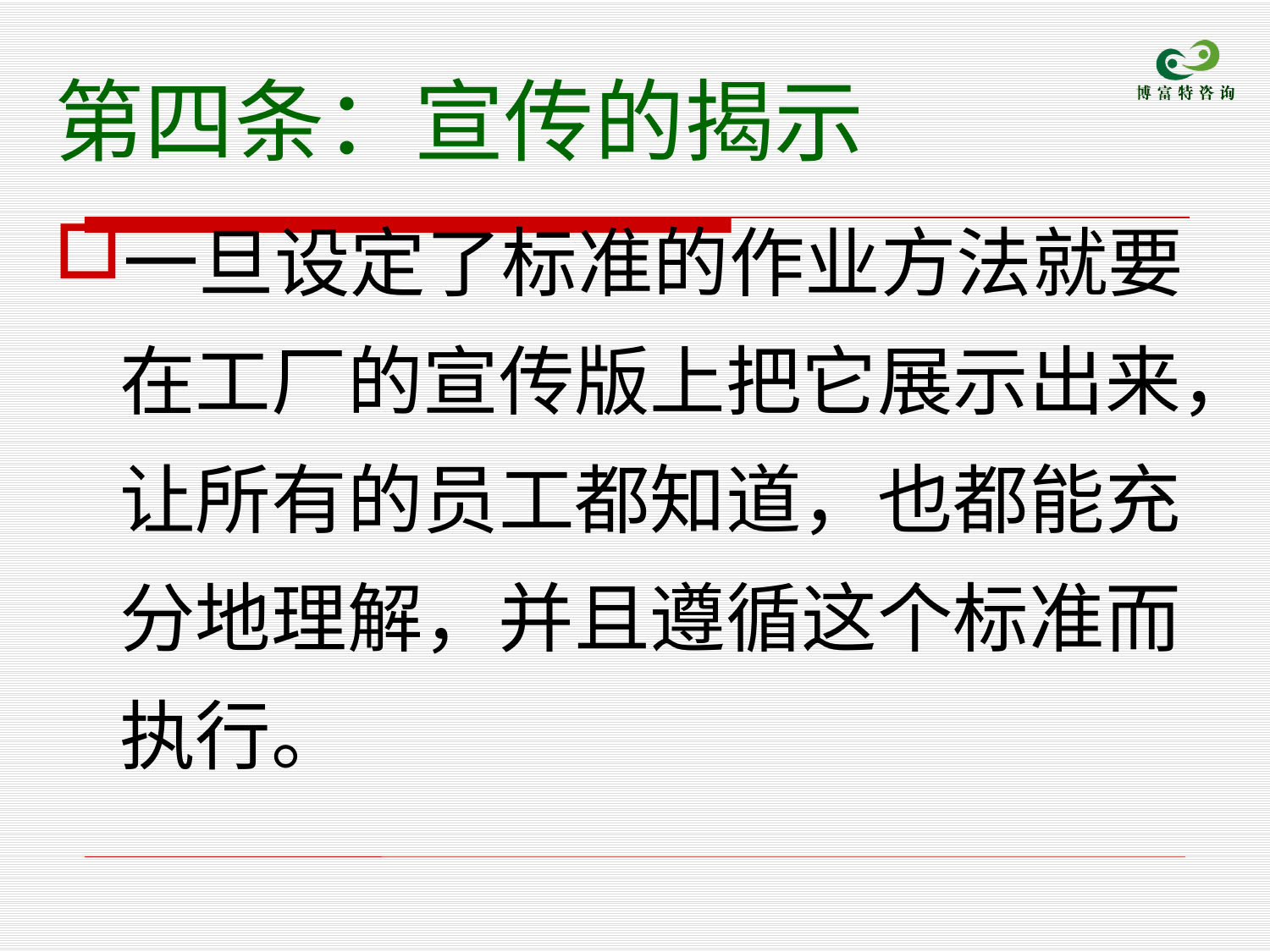

第四条：宣传的揭示
一旦设定了标准的作业方法就要在工厂的宣传版上把它展示出来，让所有的员工都知道，也都能充分地理解，并且遵循这个标准而执行。
598